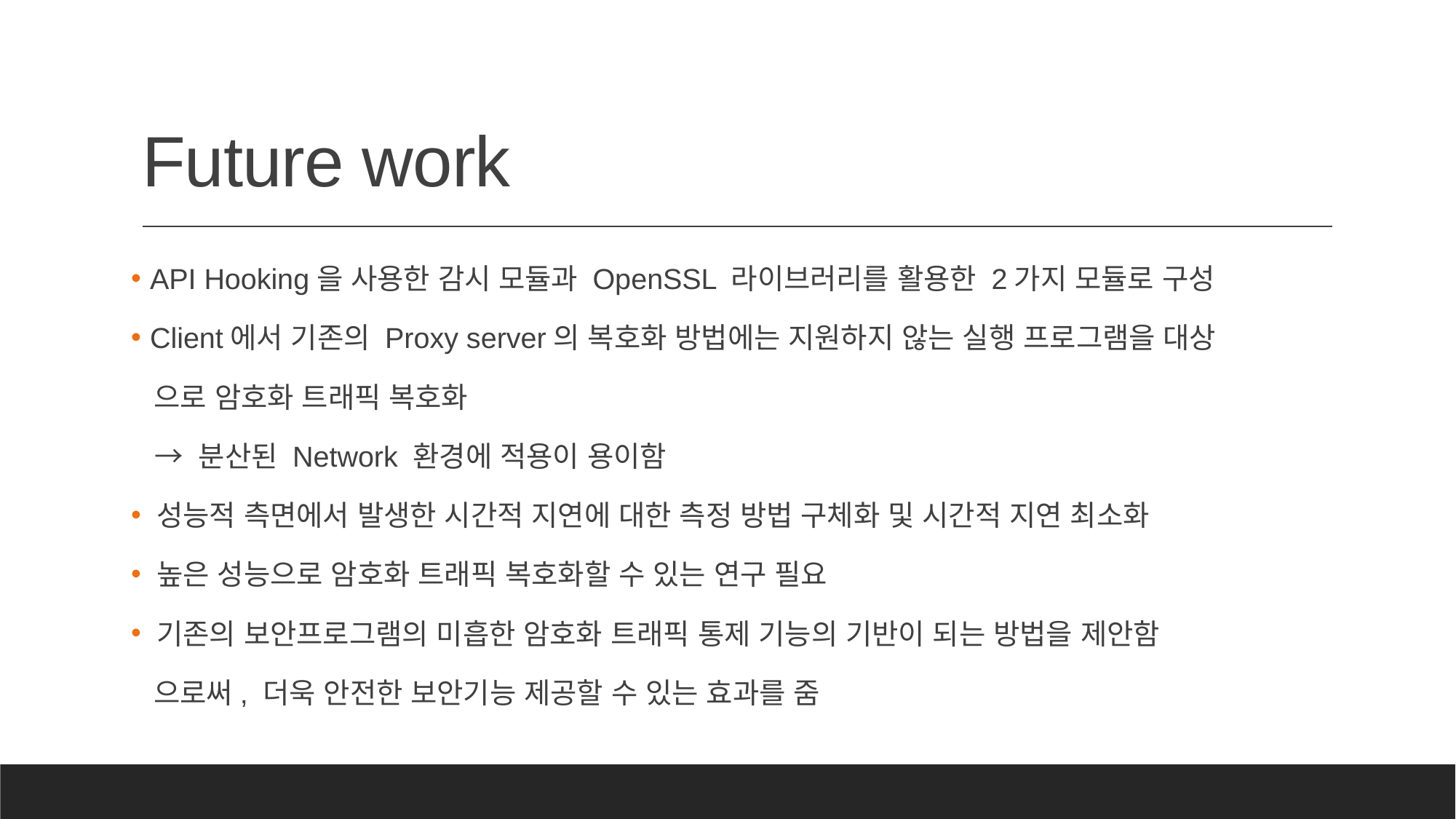

# Future work
 API Hooking을 사용한 감시 모듈과 OpenSSL 라이브러리를 활용한 2가지 모듈로 구성
 Client에서 기존의 Proxy server의 복호화 방법에는 지원하지 않는 실행 프로그램을 대상
  으로 암호화 트래픽 복호화
   → 분산된 Network 환경에 적용이 용이함
 성능적 측면에서 발생한 시간적 지연에 대한 측정 방법 구체화 및 시간적 지연 최소화
 높은 성능으로 암호화 트래픽 복호화할 수 있는 연구 필요
 기존의 보안프로그램의 미흡한 암호화 트래픽 통제 기능의 기반이 되는 방법을 제안함
  으로써, 더욱 안전한 보안기능 제공할 수 있는 효과를 줌